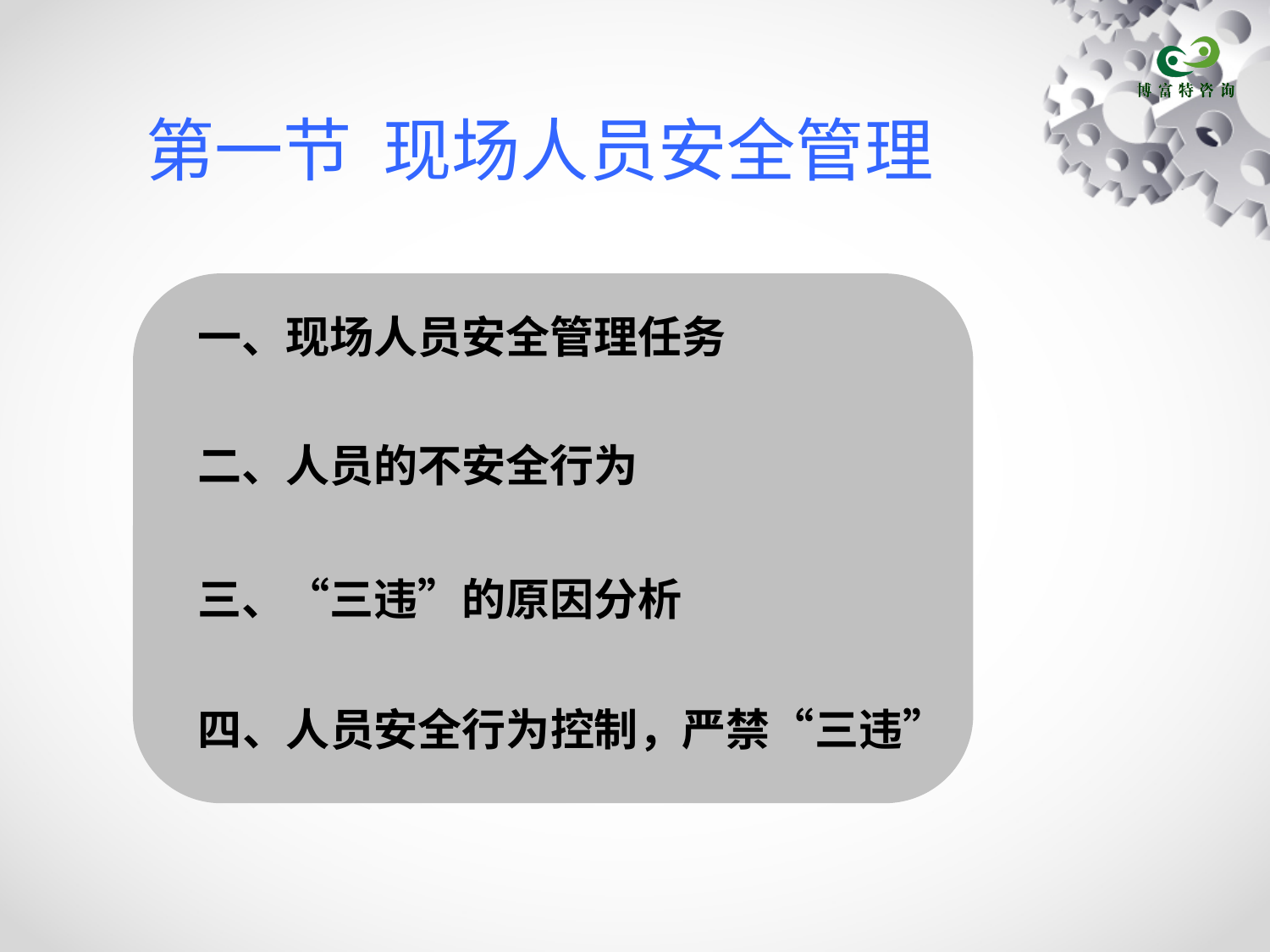

# 第一节  现场人员安全管理

一、现场人员安全管理任务
二、人员的不安全行为
三、“三违”的原因分析
四、人员安全行为控制，严禁“三违”